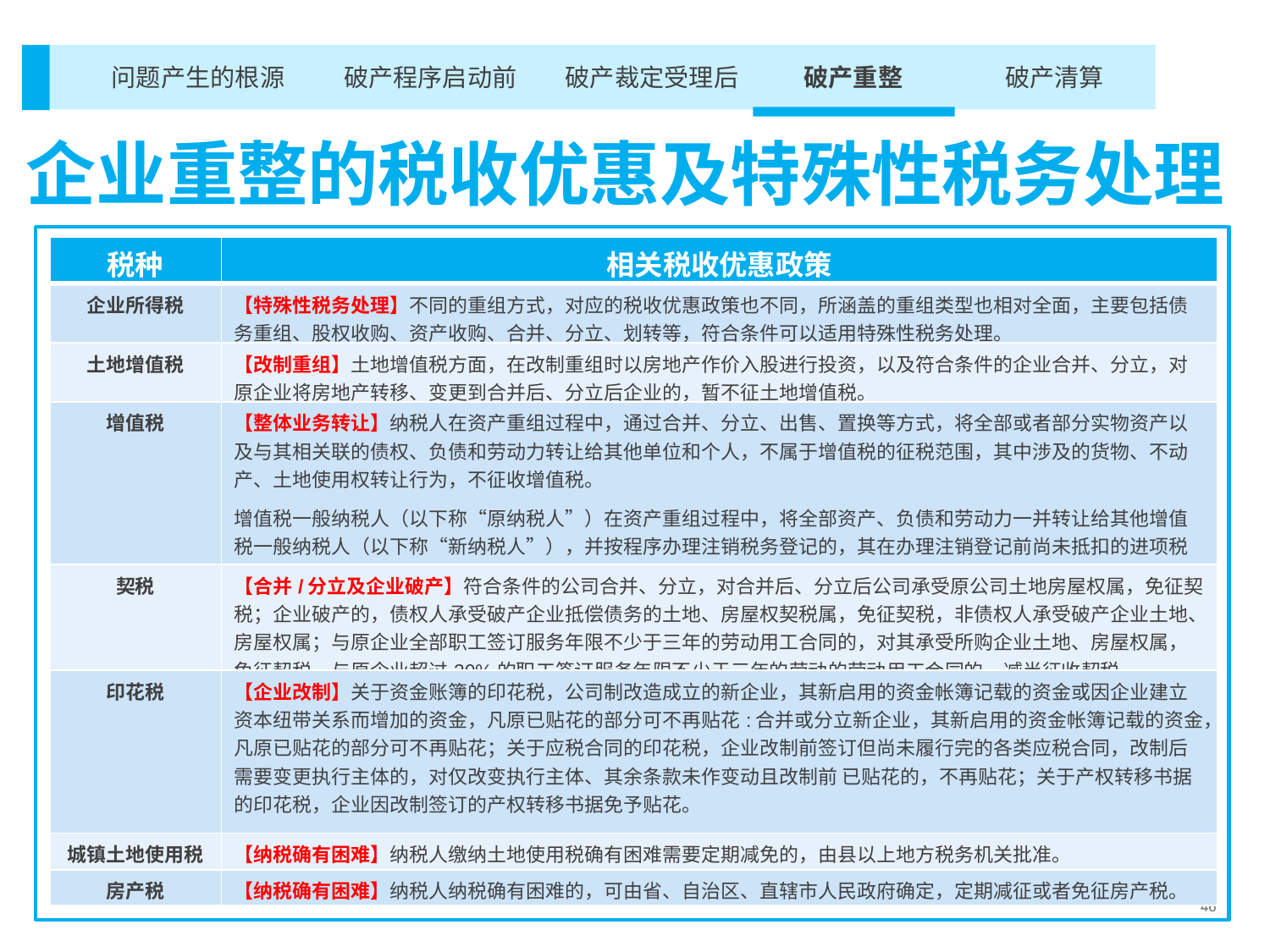

破产重整
破产清算
破产裁定受理后
破产程序启动前
问题产生的根源

企业重整的税收优惠及特殊性税务处理

| 税种 | 相关税收优惠政策 |
| --- | --- |
| 企业所得税 | 【特殊性税务处理】不同的重组方式，对应的税收优惠政策也不同，所涵盖的重组类型也相对全面，主要包括债务重组、股权收购、资产收购、合并、分立、划转等，符合条件可以适用特殊性税务处理。 |
| 土地增值税 | 【改制重组】土地增值税方面，在改制重组时以房地产作价入股进行投资，以及符合条件的企业合并、分立，对原企业将房地产转移、变更到合并后、分立后企业的，暂不征土地增值税。 |
| 增值税 | 【整体业务转让】纳税人在资产重组过程中，通过合并、分立、出售、置换等方式，将全部或者部分实物资产以及与其相关联的债权、负债和劳动力转让给其他单位和个人，不属于增值税的征税范围，其中涉及的货物、不动产、土地使用权转让行为，不征收增值税。 增值税一般纳税人（以下称“原纳税人”）在资产重组过程中，将全部资产、负债和劳动力一并转让给其他增值税一般纳税人（以下称“新纳税人”），并按程序办理注销税务登记的，其在办理注销登记前尚未抵扣的进项税额可结转至新纳税人处继续抵扣。 |
| 契税 | 【合并/分立及企业破产】符合条件的公司合并、分立，对合并后、分立后公司承受原公司土地房屋权属，免征契税；企业破产的，债权人承受破产企业抵偿债务的土地、房屋权契税属，免征契税，非债权人承受破产企业土地、房屋权属；与原企业全部职工签订服务年限不少于三年的劳动用工合同的，对其承受所购企业土地、房屋权属，免征契税，与原企业超过30%的职工签订服务年限不少于三年的劳动的劳动用工合同的，减半征收契税。 |
| 印花税 | 【企业改制】关于资金账簿的印花税，公司制改造成立的新企业，其新启用的资金帐簿记载的资金或因企业建立资本纽带关系而增加的资金，凡原已贴花的部分可不再贴花:合并或分立新企业，其新启用的资金帐簿记载的资金，凡原已贴花的部分可不再贴花；关于应税合同的印花税，企业改制前签订但尚未履行完的各类应税合同，改制后需要变更执行主体的，对仅改变执行主体、其余条款未作变动且改制前 已贴花的，不再贴花；关于产权转移书据的印花税，企业因改制签订的产权转移书据免予贴花。 上述规定适用于经县级以上人民政府及企业主管部门批准改制的企业。 |
| 城镇土地使用税 | 【纳税确有困难】纳税人缴纳土地使用税确有困难需要定期减免的，由县以上地方税务机关批准。 |
| 房产税 | 【纳税确有困难】纳税人纳税确有困难的，可由省、自治区、直辖市人民政府确定，定期减征或者免征房产税。 |
46
46